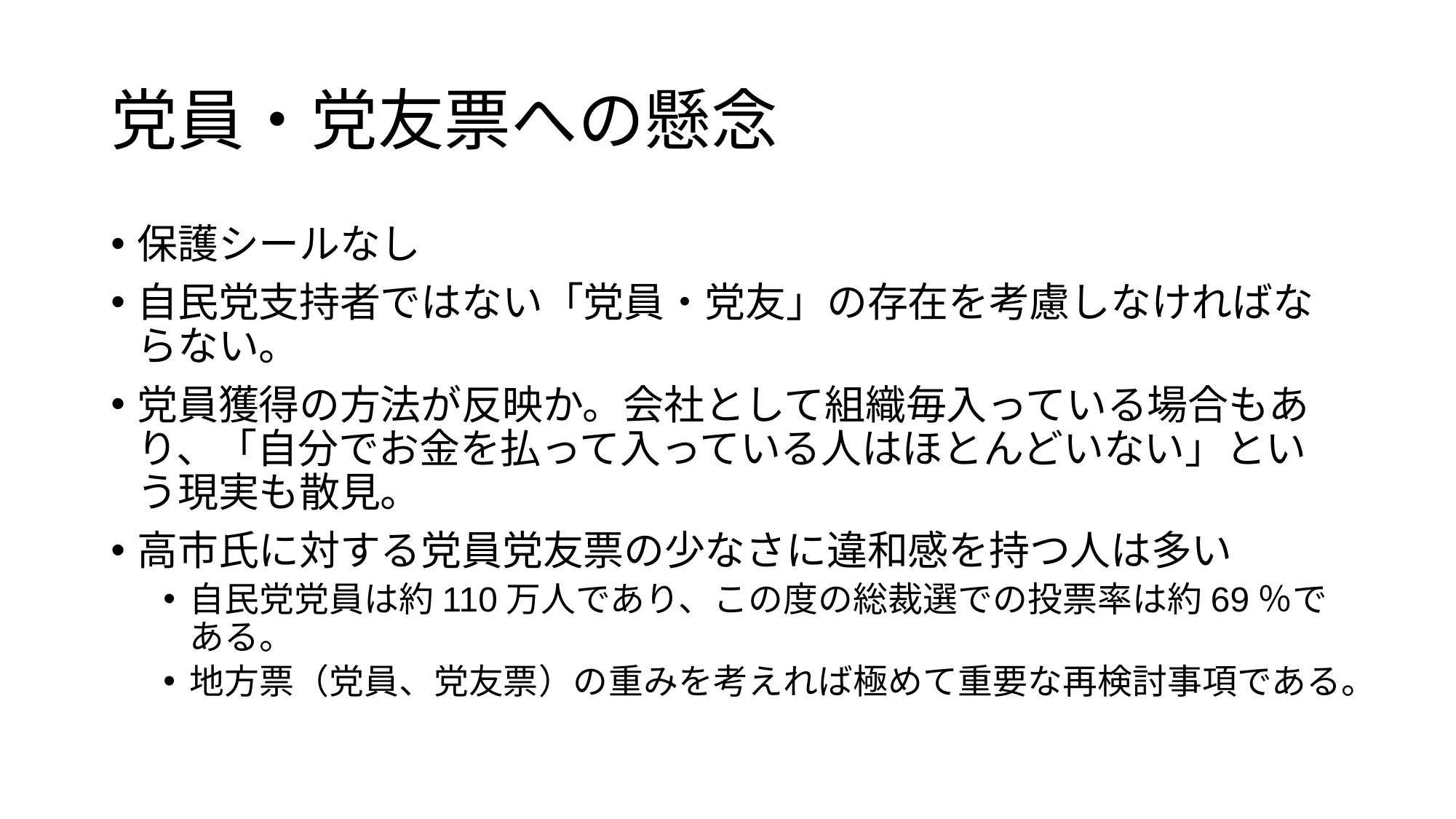

# 党員・党友票への懸念
保護シールなし
自民党支持者ではない「党員・党友」の存在を考慮しなければならない。
党員獲得の方法が反映か。会社として組織毎入っている場合もあり、「自分でお金を払って入っている人はほとんどいない」という現実も散見。
高市氏に対する党員党友票の少なさに違和感を持つ人は多い
自民党党員は約110万人であり、この度の総裁選での投票率は約69％である。
地方票（党員、党友票）の重みを考えれば極めて重要な再検討事項である。